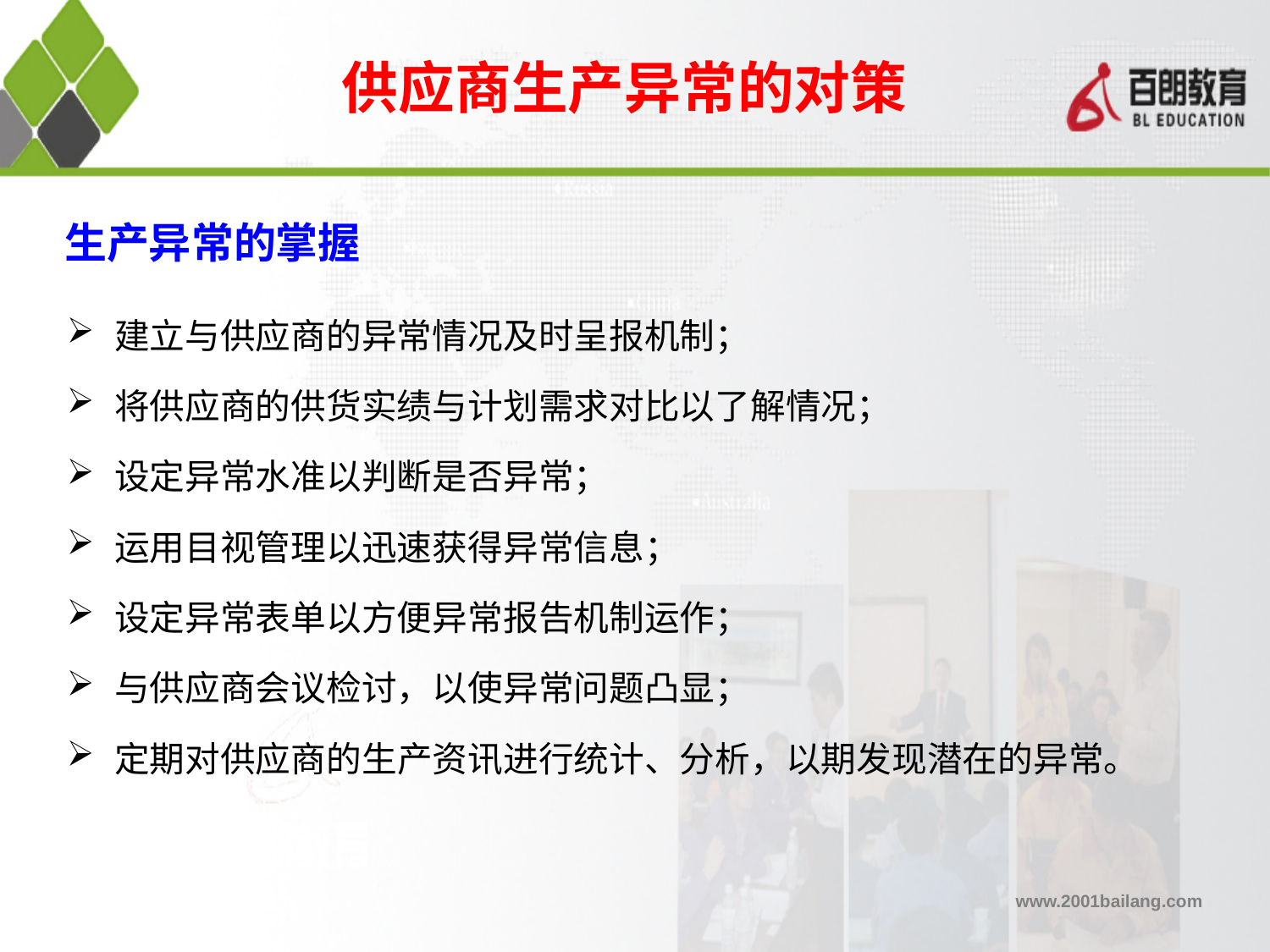

供应商生产异常的对策
# 生产异常的掌握
建立与供应商的异常情况及时呈报机制；
将供应商的供货实绩与计划需求对比以了解情况；
设定异常水准以判断是否异常；
运用目视管理以迅速获得异常信息；
设定异常表单以方便异常报告机制运作；
与供应商会议检讨，以使异常问题凸显；
定期对供应商的生产资讯进行统计、分析，以期发现潜在的异常。